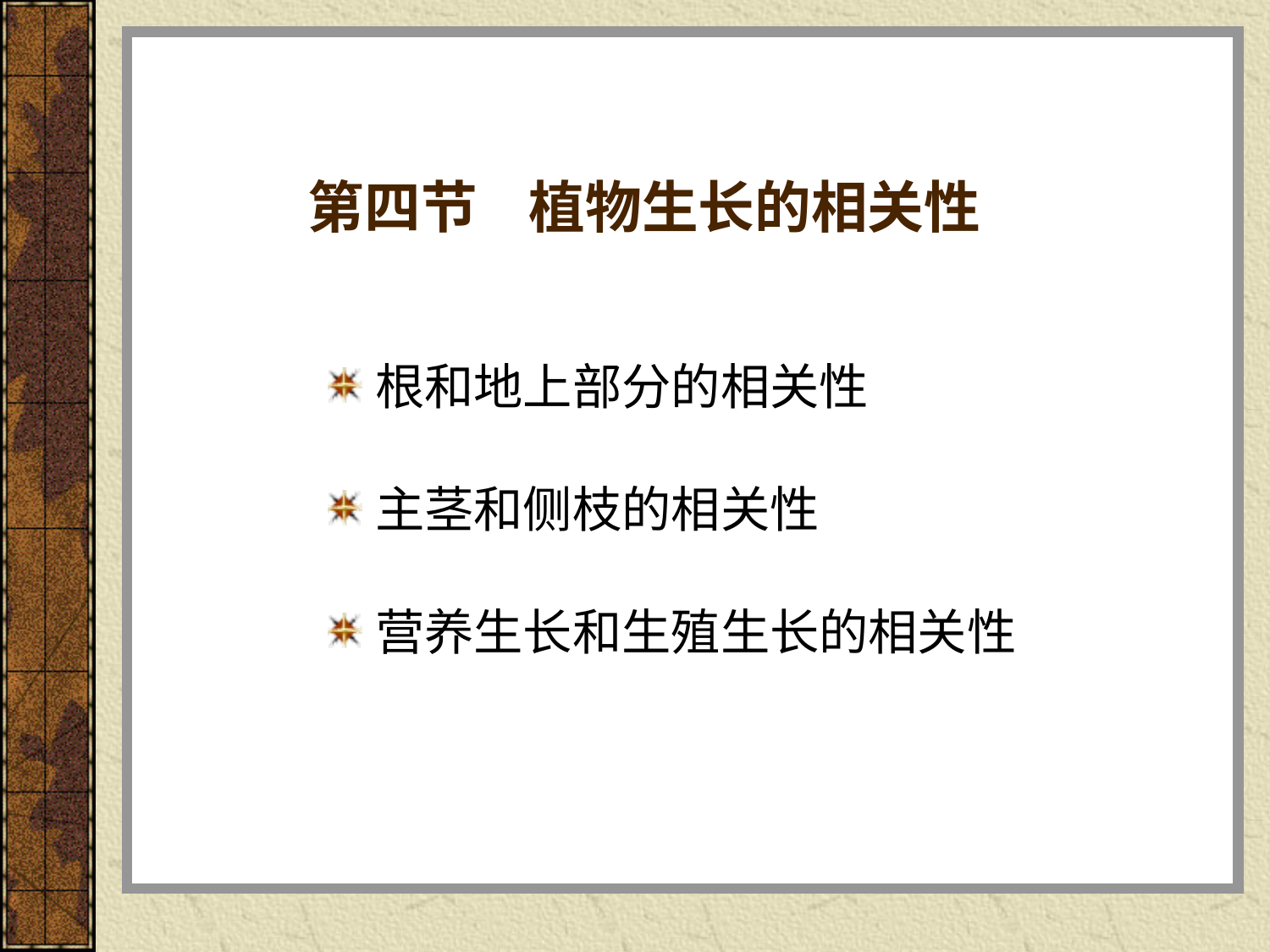

# 第四节    植物生长的相关性
根和地上部分的相关性
主茎和侧枝的相关性
营养生长和生殖生长的相关性